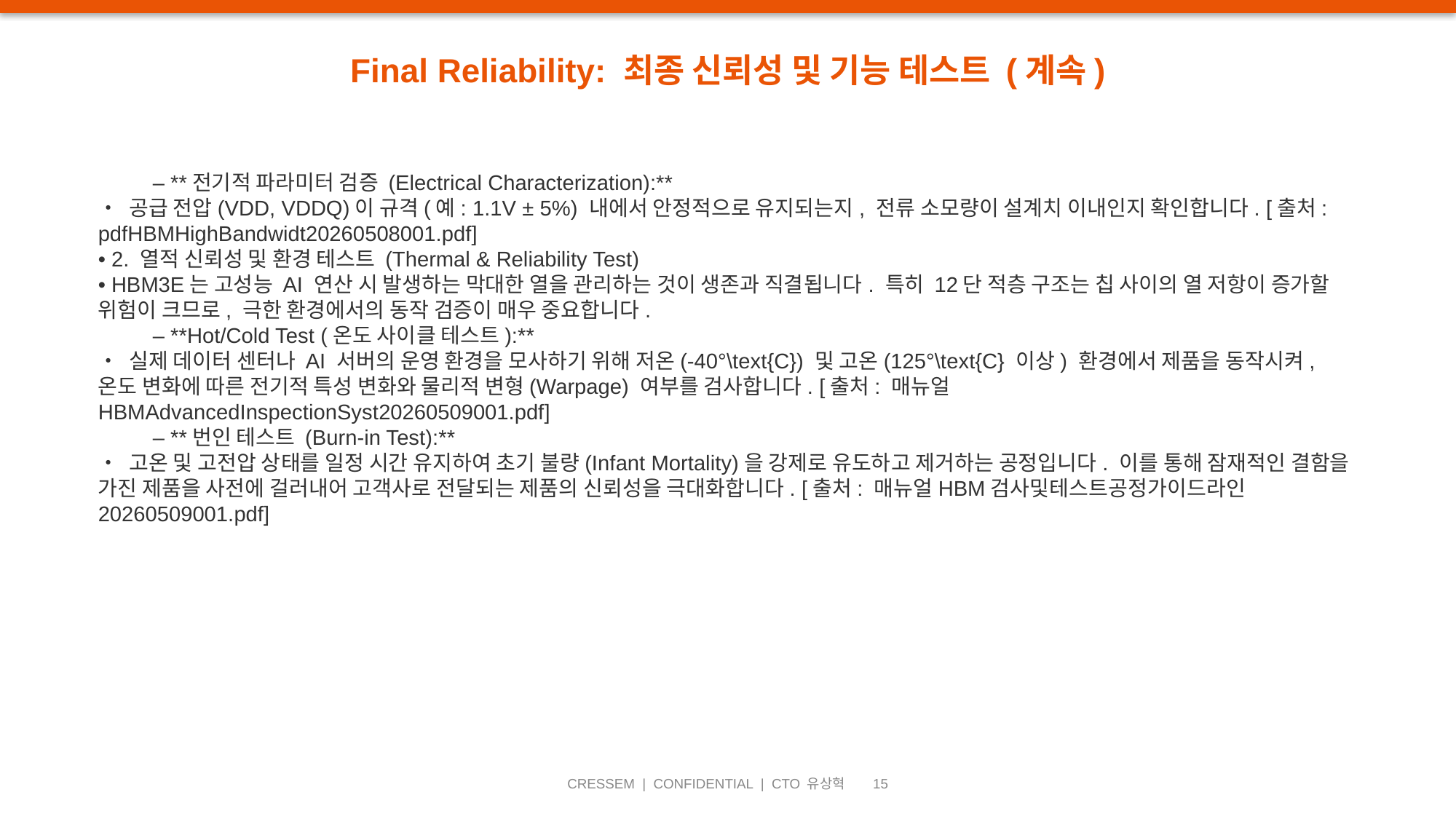

Final Reliability: 최종 신뢰성 및 기능 테스트 (계속)
– **전기적 파라미터 검증 (Electrical Characterization):**
• 공급 전압(VDD, VDDQ)이 규격(예: 1.1V ± 5%) 내에서 안정적으로 유지되는지, 전류 소모량이 설계치 이내인지 확인합니다. [출처: pdfHBMHighBandwidt20260508001.pdf]
• 2. 열적 신뢰성 및 환경 테스트 (Thermal & Reliability Test)
• HBM3E는 고성능 AI 연산 시 발생하는 막대한 열을 관리하는 것이 생존과 직결됩니다. 특히 12단 적층 구조는 칩 사이의 열 저항이 증가할 위험이 크므로, 극한 환경에서의 동작 검증이 매우 중요합니다.
– **Hot/Cold Test (온도 사이클 테스트):**
• 실제 데이터 센터나 AI 서버의 운영 환경을 모사하기 위해 저온(-40°\text{C}) 및 고온(125°\text{C} 이상) 환경에서 제품을 동작시켜, 온도 변화에 따른 전기적 특성 변화와 물리적 변형(Warpage) 여부를 검사합니다. [출처: 매뉴얼HBMAdvancedInspectionSyst20260509001.pdf]
– **번인 테스트 (Burn-in Test):**
• 고온 및 고전압 상태를 일정 시간 유지하여 초기 불량(Infant Mortality)을 강제로 유도하고 제거하는 공정입니다. 이를 통해 잠재적인 결함을 가진 제품을 사전에 걸러내어 고객사로 전달되는 제품의 신뢰성을 극대화합니다. [출처: 매뉴얼HBM검사및테스트공정가이드라인20260509001.pdf]
CRESSEM  |  CONFIDENTIAL  |  CTO 유상혁        15